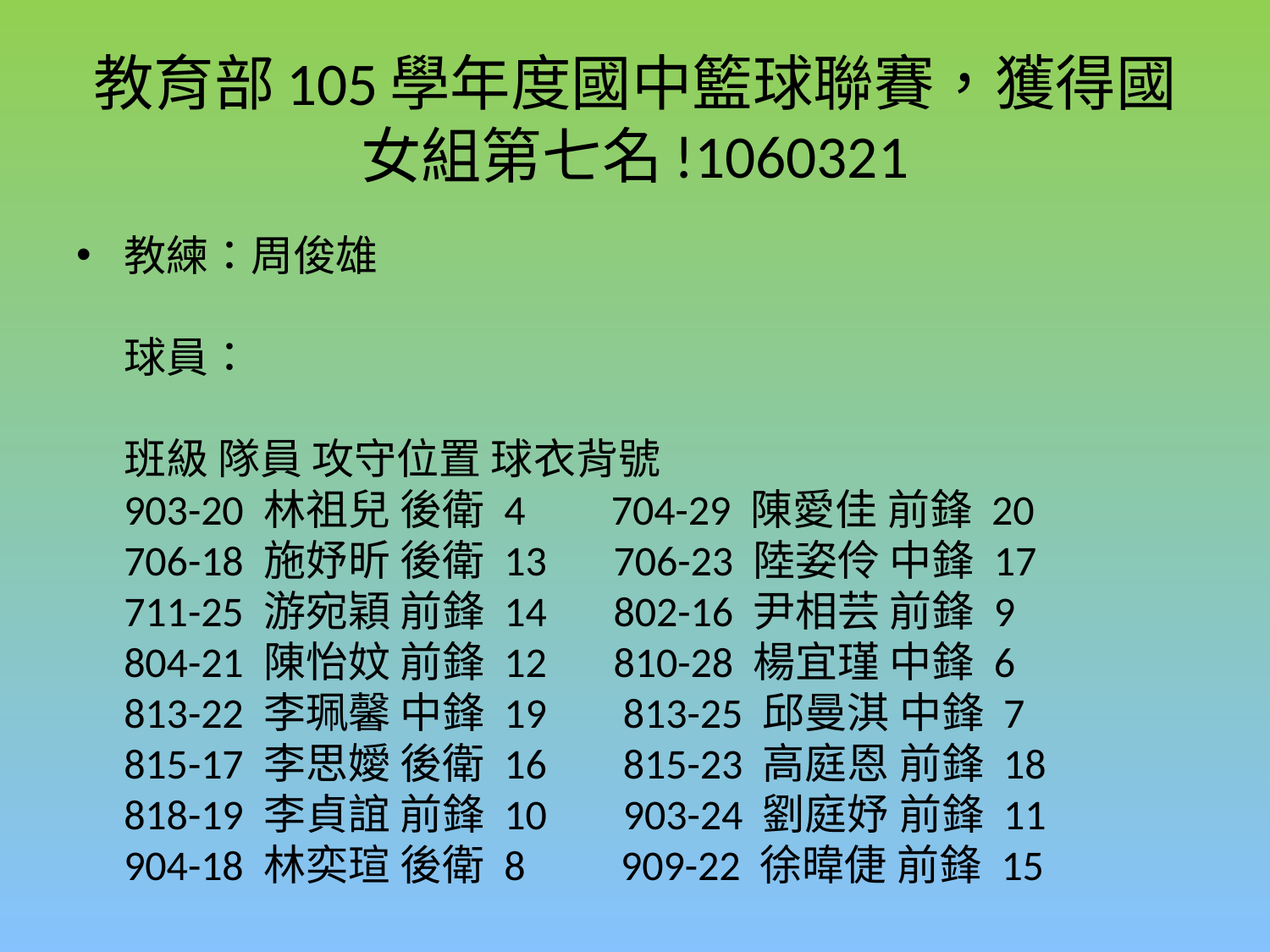

# 教育部105學年度國中籃球聯賽，獲得國女組第七名!1060321
教練：周俊雄
球員：
班級 隊員 攻守位置 球衣背號
903-20 林祖兒 後衛 4         704-29 陳愛佳 前鋒 20
706-18 施妤昕 後衛 13       706-23 陸姿伶 中鋒 17
711-25 游宛穎 前鋒 14       802-16 尹相芸 前鋒 9
804-21 陳怡妏 前鋒 12       810-28 楊宜瑾 中鋒 6
813-22 李珮馨 中鋒 19        813-25 邱曼淇 中鋒 7
815-17 李思嬡 後衛 16        815-23 高庭恩 前鋒 18
818-19 李貞誼 前鋒 10        903-24 劉庭妤 前鋒 11
904-18 林奕瑄 後衛 8          909-22 徐暐倢 前鋒 15